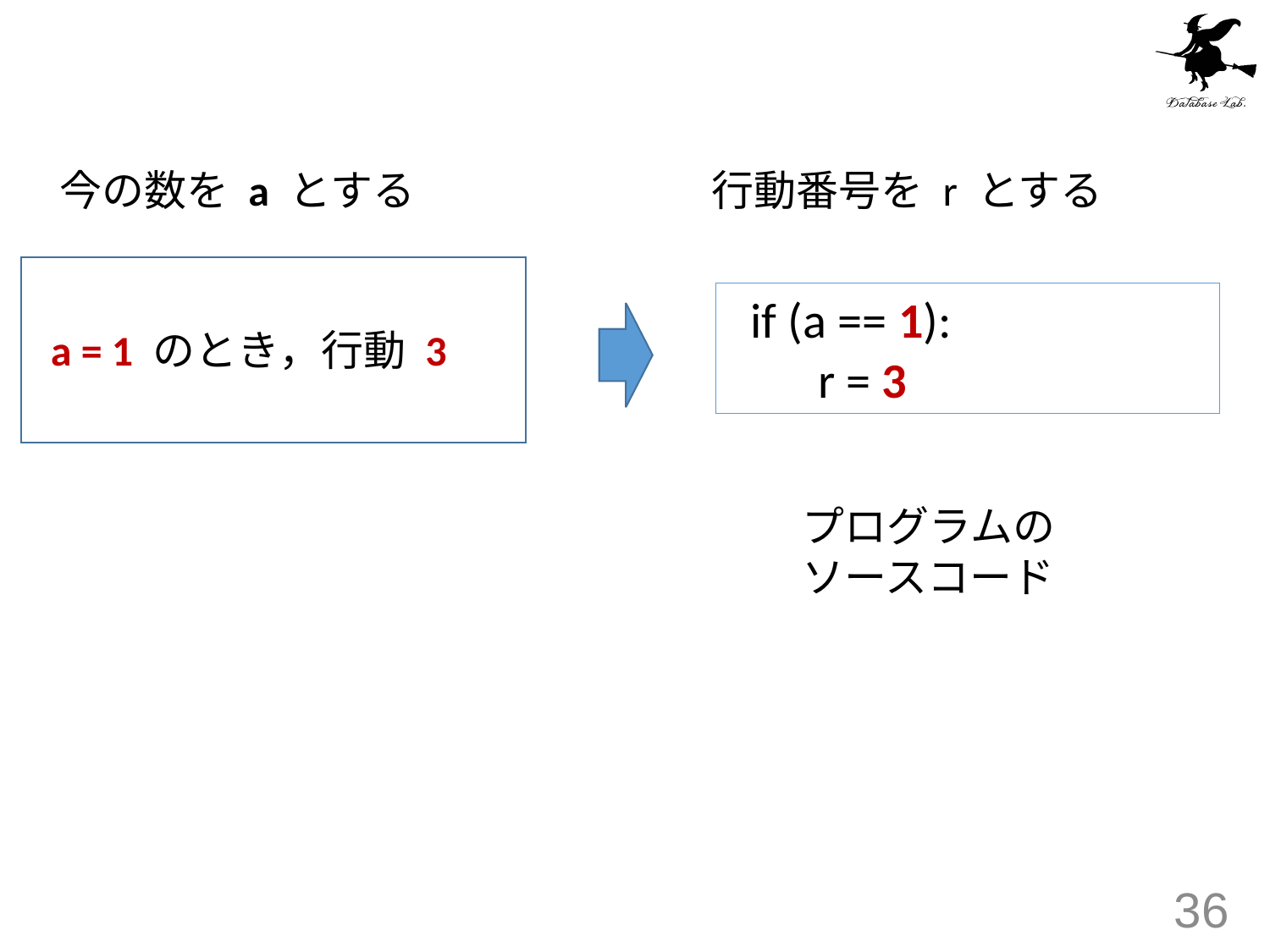

#
今の数を a とする
行動番号を r とする

  if (a == 1):
        r = 3

a = 1 のとき，行動 3
プログラムの
ソースコード
36